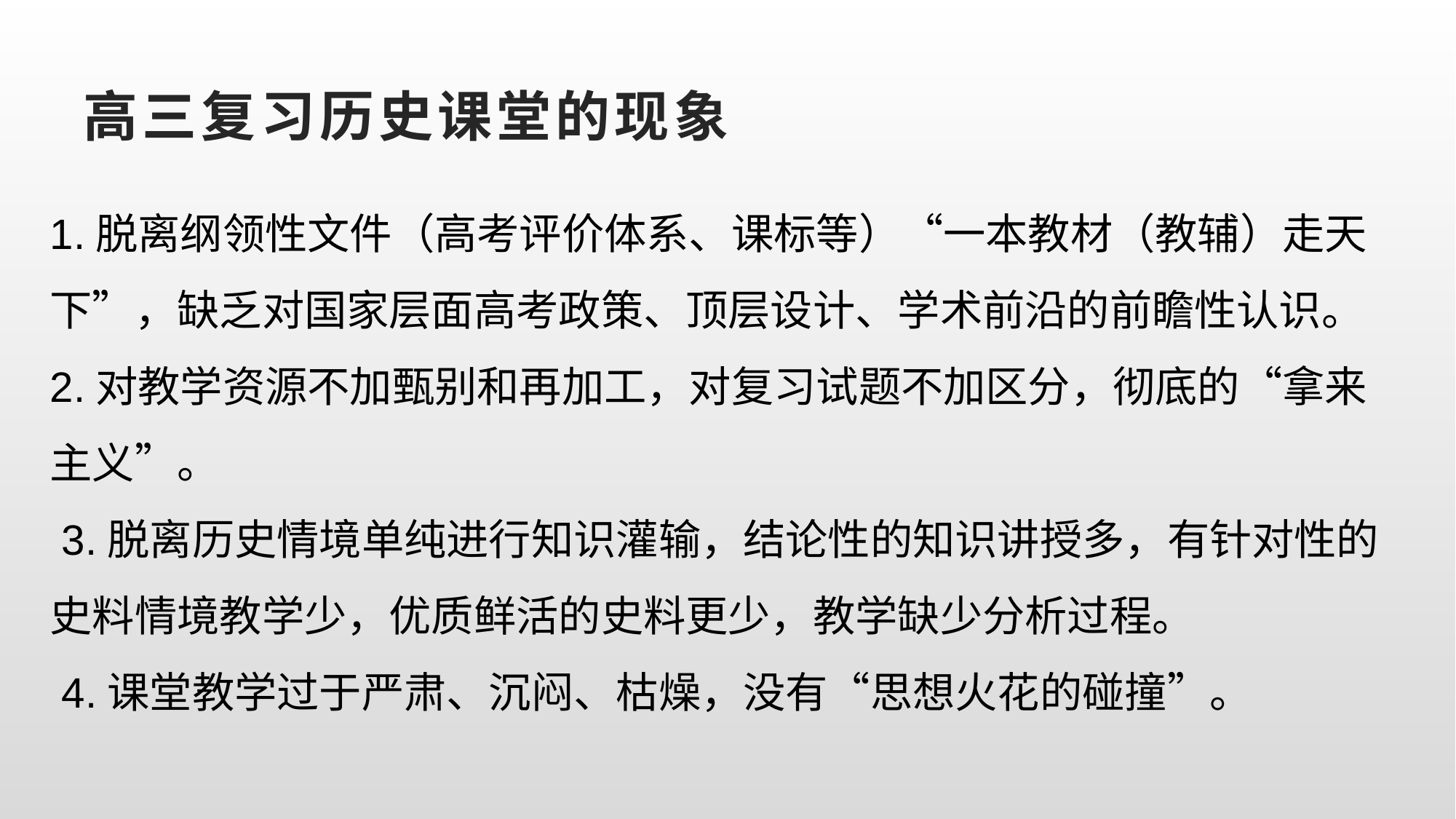

# 高三复习历史课堂的现象
1.脱离纲领性文件（高考评价体系、课标等）“一本教材（教辅）走天下”，缺乏对国家层面高考政策、顶层设计、学术前沿的前瞻性认识。
2.对教学资源不加甄别和再加工，对复习试题不加区分，彻底的“拿来主义”。
 3.脱离历史情境单纯进行知识灌输，结论性的知识讲授多，有针对性的史料情境教学少，优质鲜活的史料更少，教学缺少分析过程。
 4.课堂教学过于严肃、沉闷、枯燥，没有“思想火花的碰撞”。